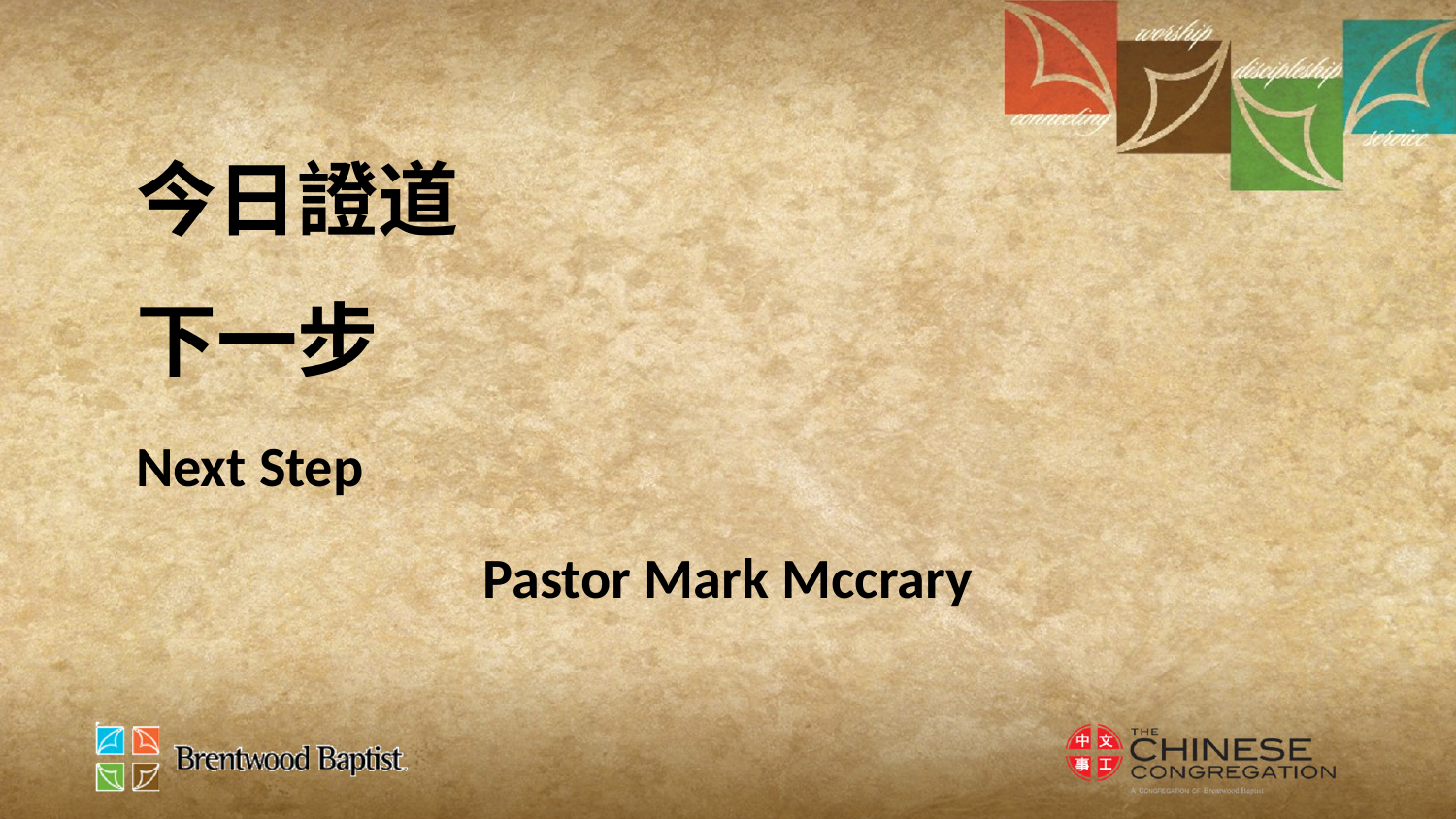

今日證道

下一步

Next Step

Pastor Mark Mccrary